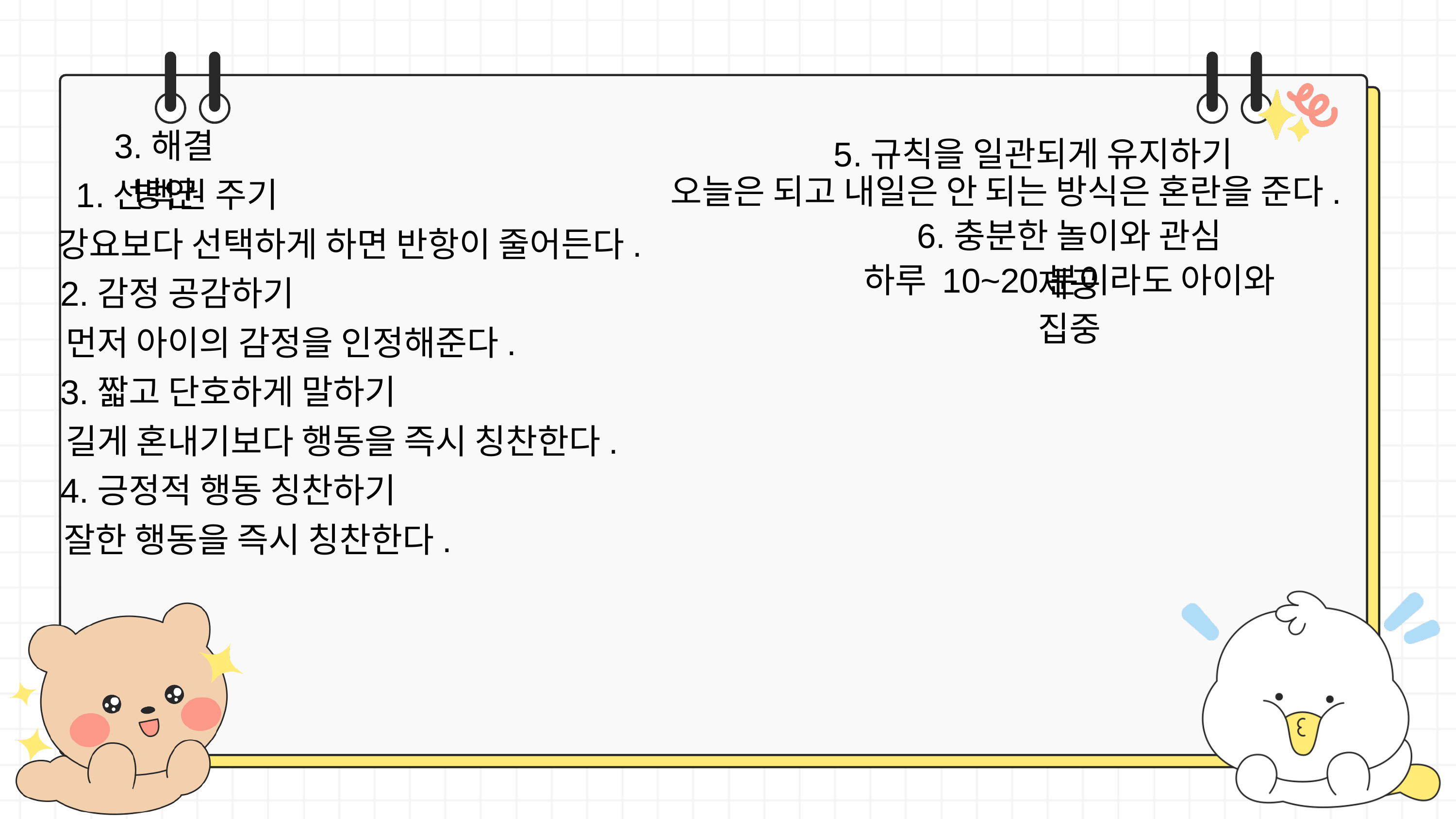

3.해결 방안
5.규칙을 일관되게 유지하기
오늘은 되고 내일은 안 되는 방식은 혼란을 준다.
1.선택권 주기
6.충분한 놀이와 관심 제공
강요보다 선택하게 하면 반항이 줄어든다.
하루 10~20분이라도 아이와 집중
2.감정 공감하기
먼저 아이의 감정을 인정해준다.
3.짧고 단호하게 말하기
길게 혼내기보다 행동을 즉시 칭찬한다.
4.긍정적 행동 칭찬하기
잘한 행동을 즉시 칭찬한다.